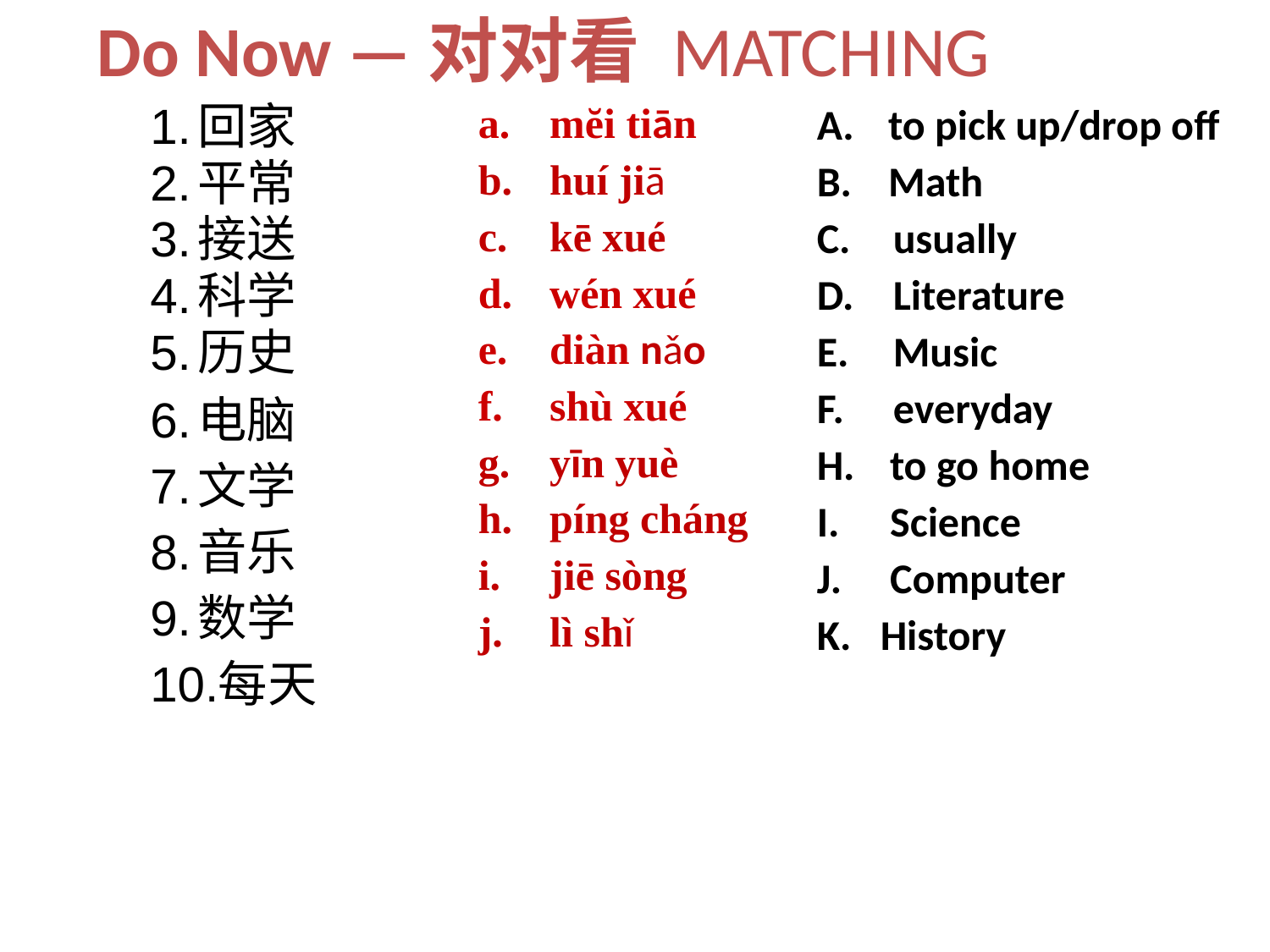

Do Now —对对看 MATCHING
mĕi tiān
huí jiā
kē xué
wén xué
diàn nǎo
shù xué
yīn yuè
píng cháng
jiē sòng
lì shǐ

to pick up/drop off
Math
   usually
   Literature
   Music
   everyday
 to go home
 Science
 Computer
History

回家
平常
接送
科学
历史
电脑
文学
音乐
数学
每天